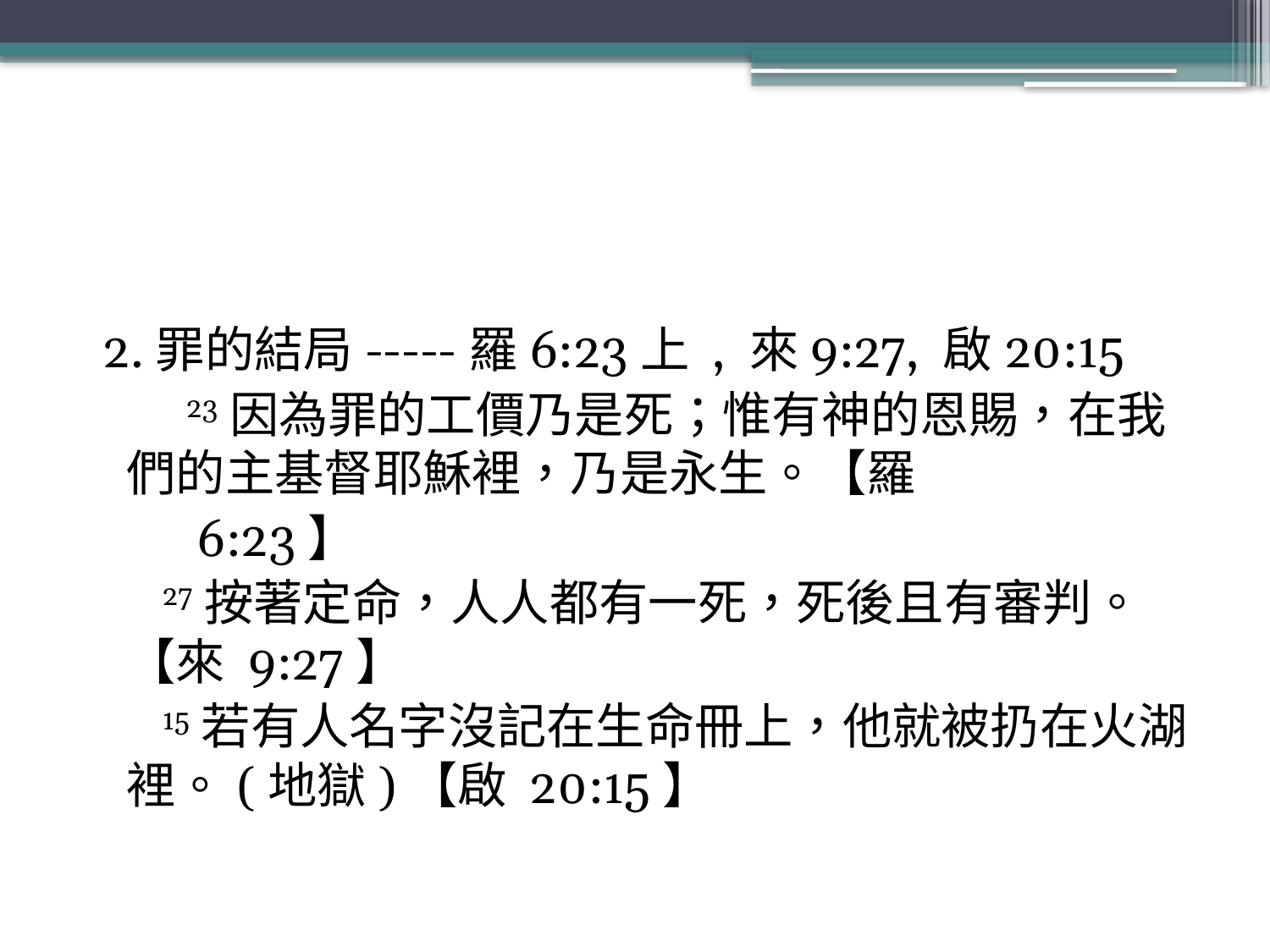

#
 2.罪的結局-----羅6:23上 , 來9:27, 啟20:15
        23因為罪的工價乃是死；惟有神的恩賜，在我們的主基督耶穌裡，乃是永生。【羅
         6:23】
      27按著定命，人人都有一死，死後且有審判。【來 9:27】
      15若有人名字沒記在生命冊上，他就被扔在火湖裡。(地獄)【啟 20:15】